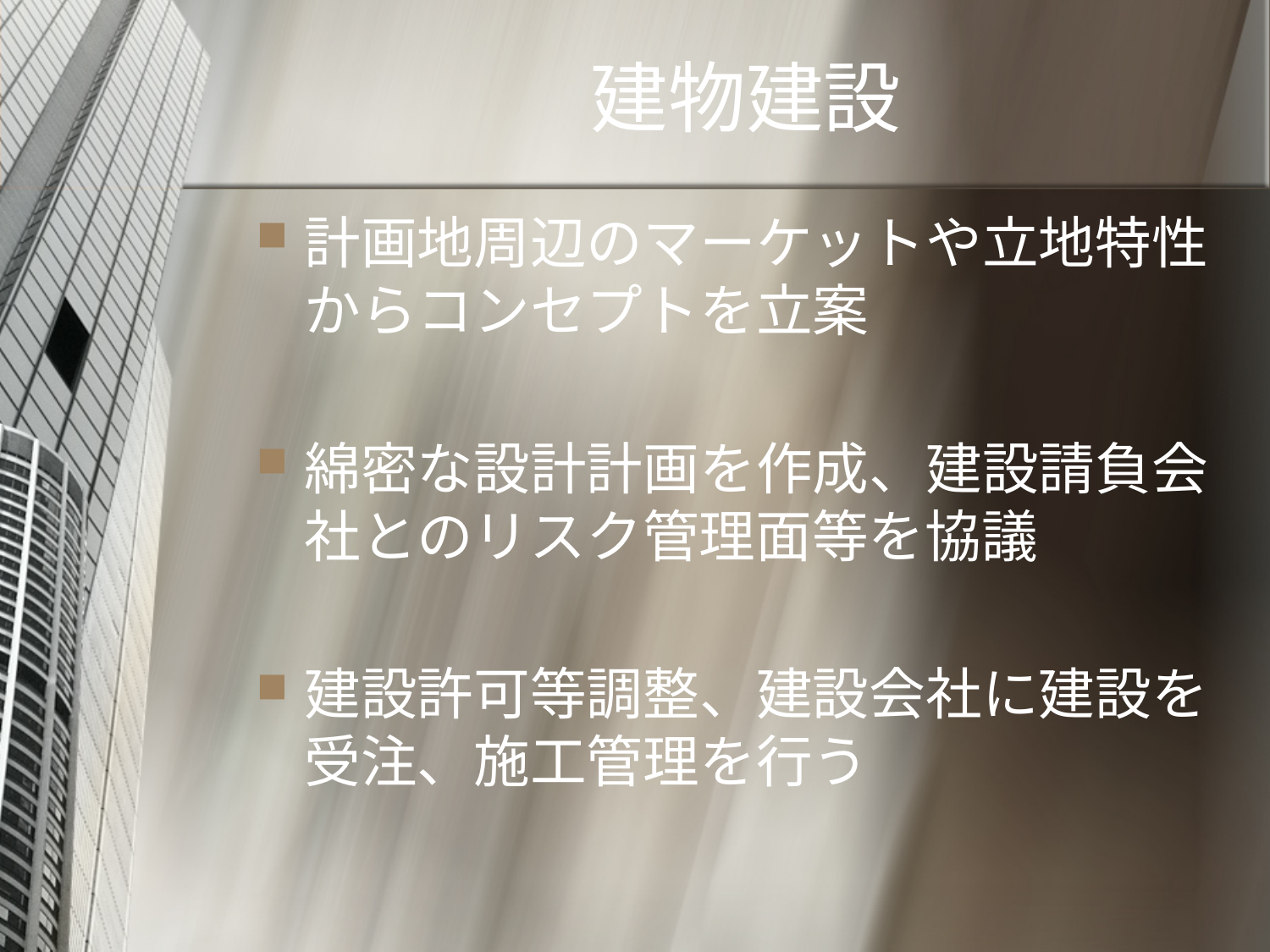

# 建物建設
計画地周辺のマーケットや立地特性からコンセプトを立案

綿密な設計計画を作成、建設請負会社とのリスク管理面等を協議

建設許可等調整、建設会社に建設を受注、施工管理を行う